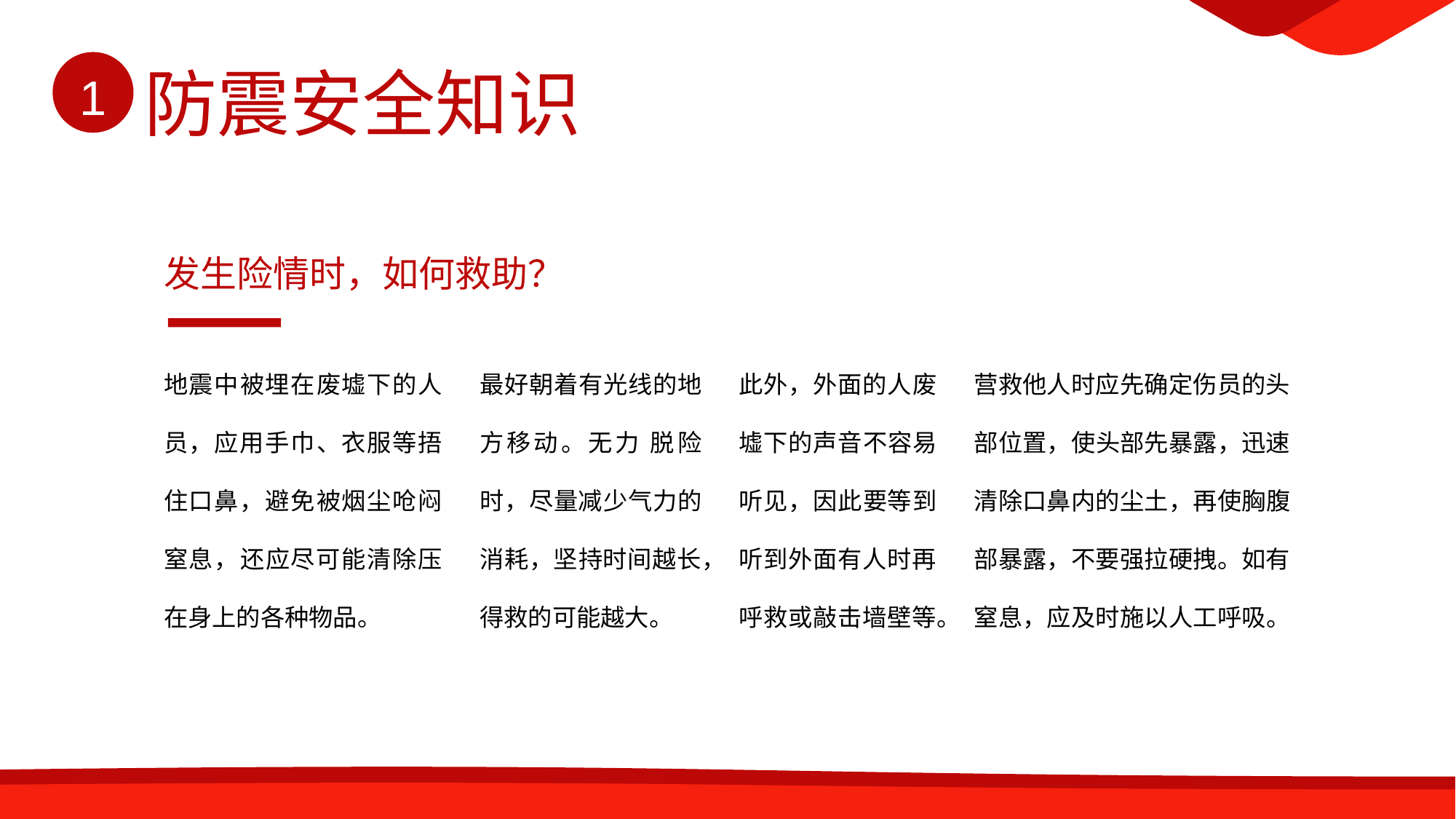

发生险情时，如何救助？

地震中被埋在废墟下的人员，应用手巾、衣服等捂住口鼻，避免被烟尘呛闷窒息，还应尽可能清除压在身上的各种物品。
最好朝着有光线的地方移动。无力 脱险时，尽量减少气力的消耗，坚持时间越长，得救的可能越大。
此外，外面的人废墟下的声音不容易听见，因此要等到听到外面有人时再呼救或敲击墙壁等。
营救他人时应先确定伤员的头部位置，使头部先暴露，迅速清除口鼻内的尘土，再使胸腹部暴露，不要强拉硬拽。如有窒息，应及时施以人工呼吸。